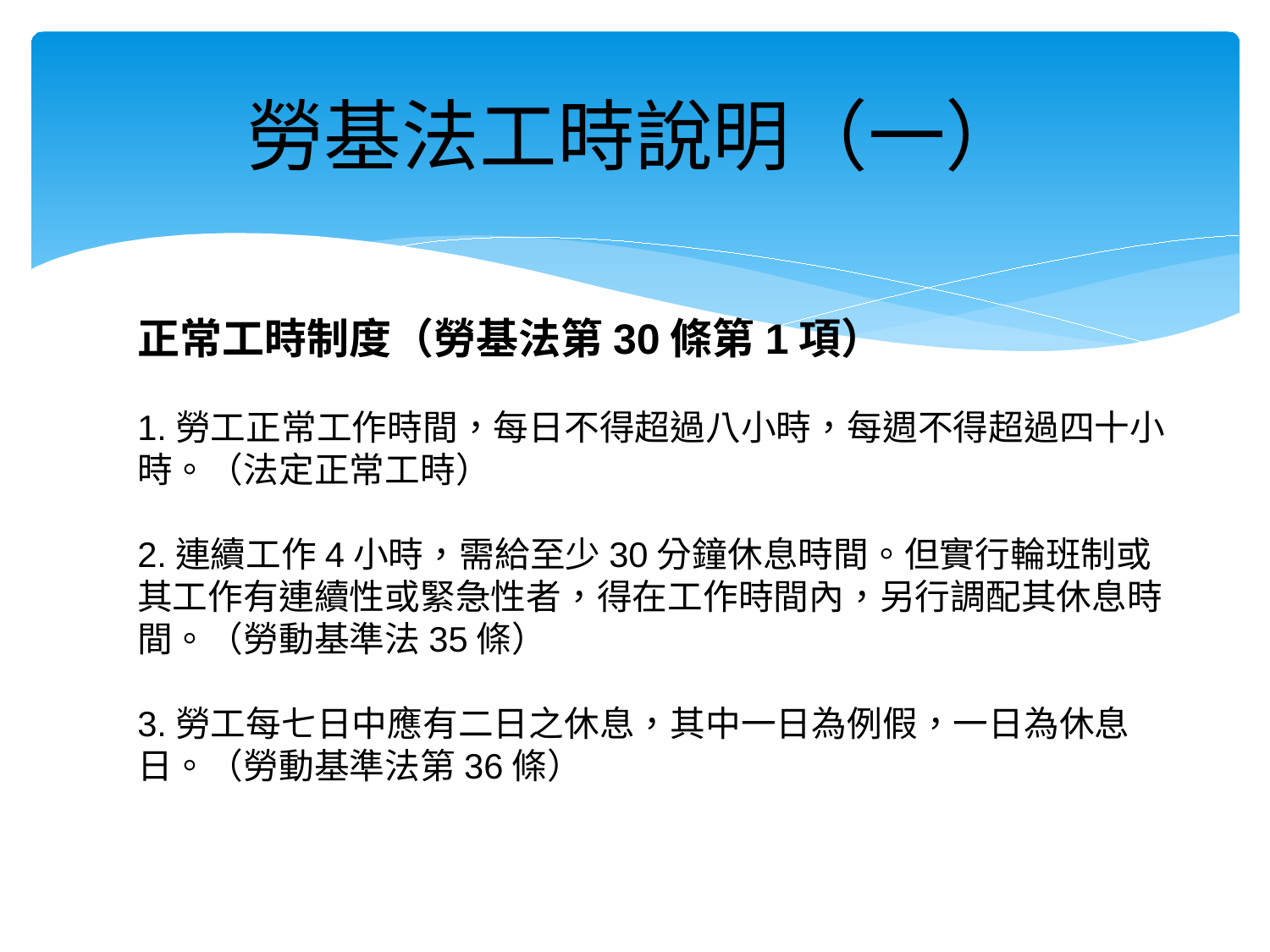

# 勞基法工時說明（一）
正常工時制度（勞基法第30條第1項）

1.勞工正常工作時間，每日不得超過八小時，每週不得超過四十小時。（法定正常工時）

2.連續工作4小時，需給至少30分鐘休息時間。但實行輪班制或其工作有連續性或緊急性者，得在工作時間內，另行調配其休息時間。（勞動基準法35條）

3.勞工每七日中應有二日之休息，其中一日為例假，一日為休息日。（勞動基準法第36條）